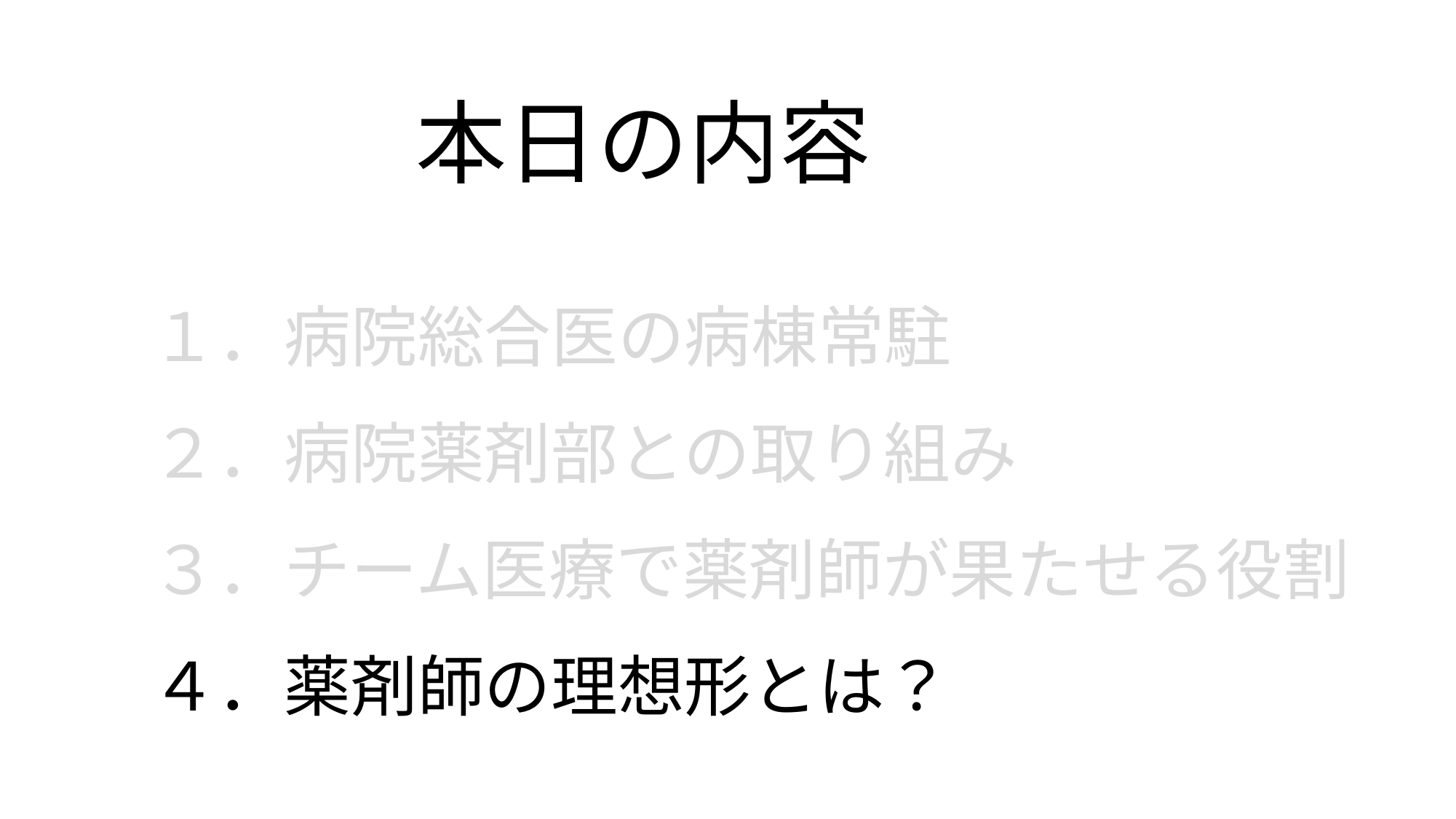

本日の内容
１．病院総合医の病棟常駐

２．病院薬剤部との取り組み

３．チーム医療で薬剤師が果たせる役割

４．薬剤師の理想形とは？